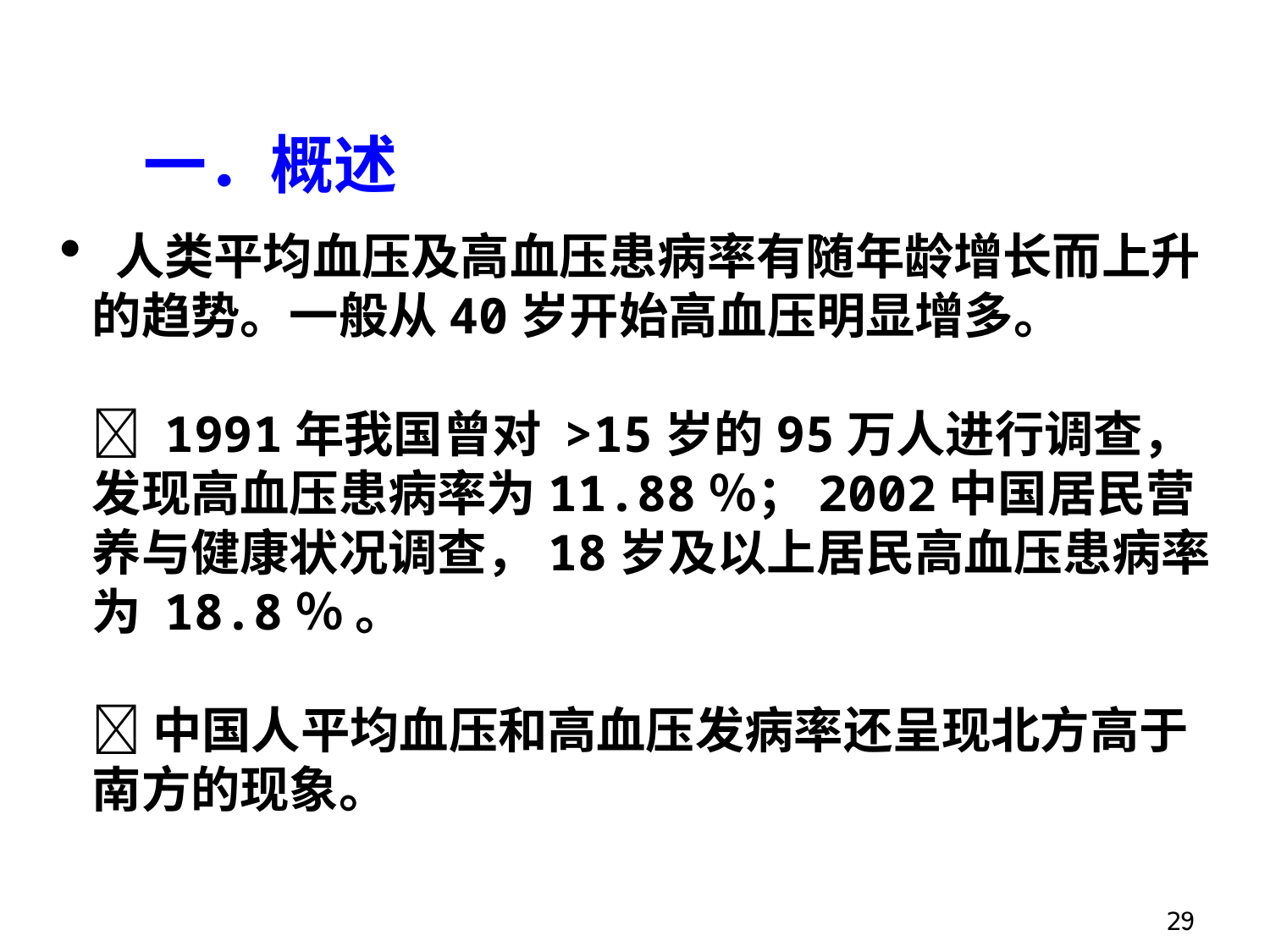

一．概述
 人类平均血压及高血压患病率有随年龄增长而上升的趋势。一般从40岁开始高血压明显增多。
• 1991年我国曾对 >15岁的95万人进行调查，发现高血压患病率为11.88％；2002中国居民营养与健康状况调查，18岁及以上居民高血压患病率为 18.8％ 。
• 中国人平均血压和高血压发病率还呈现北方高于南方的现象。
29